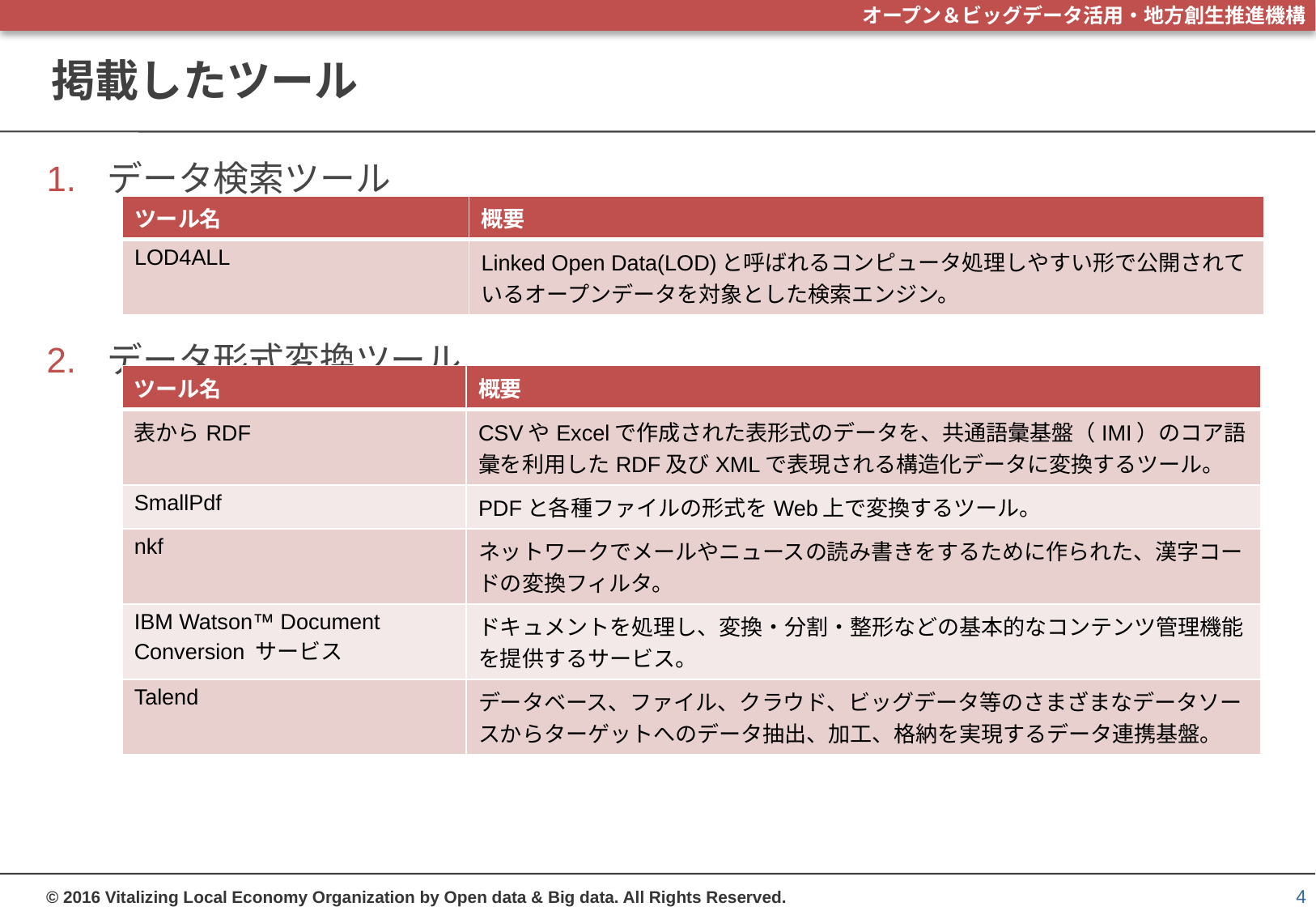

# 掲載したツール
データ検索ツール

データ形式変換ツール
| ツール名 | 概要 |
| --- | --- |
| LOD4ALL | Linked Open Data(LOD)と呼ばれるコンピュータ処理しやすい形で公開されているオープンデータを対象とした検索エンジン。 |
| ツール名 | 概要 |
| --- | --- |
| 表からRDF | CSVやExcelで作成された表形式のデータを、共通語彙基盤（IMI）のコア語彙を利用したRDF及びXMLで表現される構造化データに変換するツール。 |
| SmallPdf | PDFと各種ファイルの形式をWeb上で変換するツール。 |
| nkf | ネットワークでメールやニュースの読み書きをするために作られた、漢字コードの変換フィルタ。 |
| IBM Watson™ Document Conversion サービス | ドキュメントを処理し、変換・分割・整形などの基本的なコンテンツ管理機能を提供するサービス。 |
| Talend | データベース、ファイル、クラウド、ビッグデータ等のさまざまなデータソースからターゲットへのデータ抽出、加工、格納を実現するデータ連携基盤。 |
4